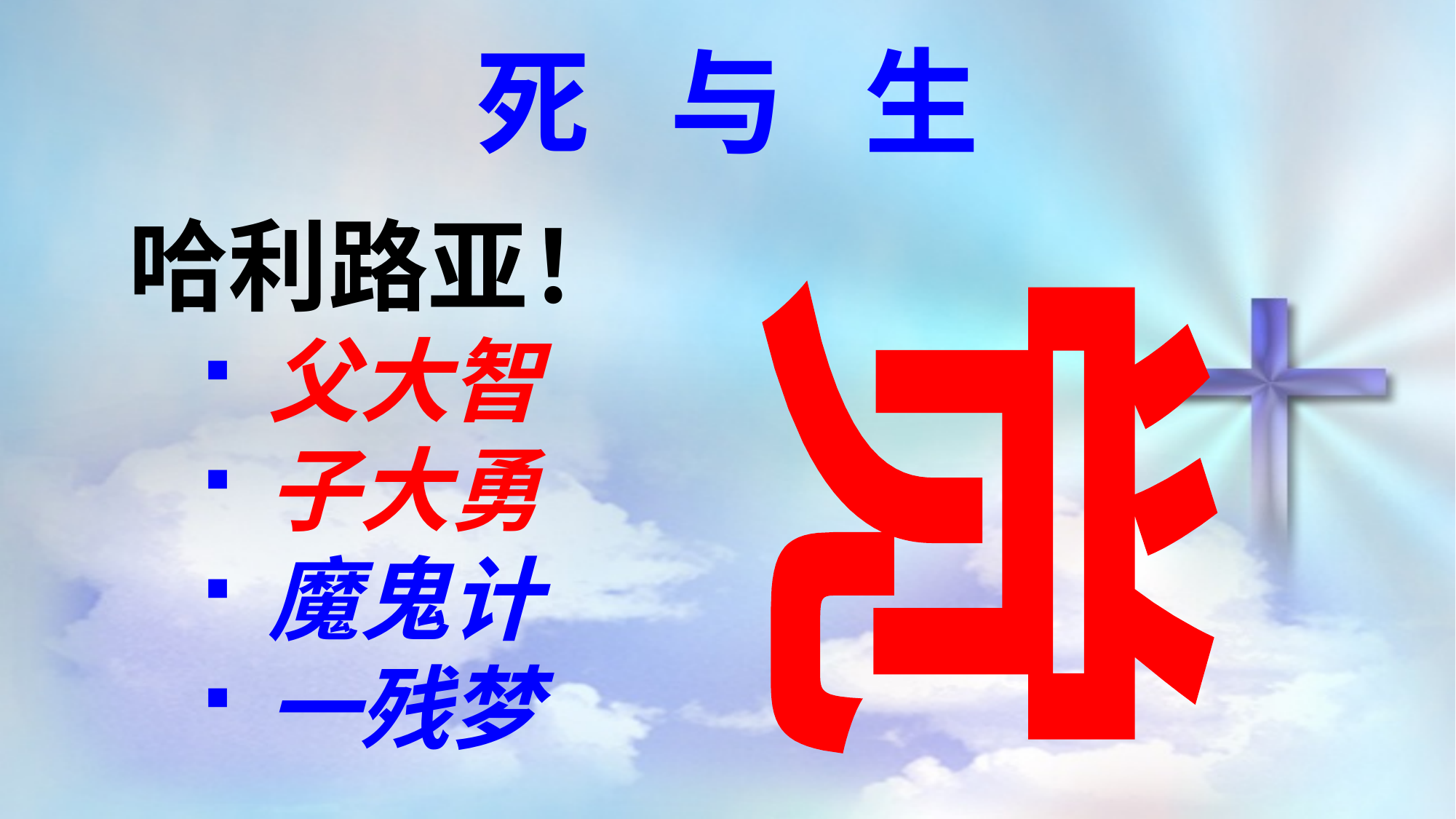

死  与  生
哈利路亚！
父大智
子大勇
魔鬼计
一残梦
觉